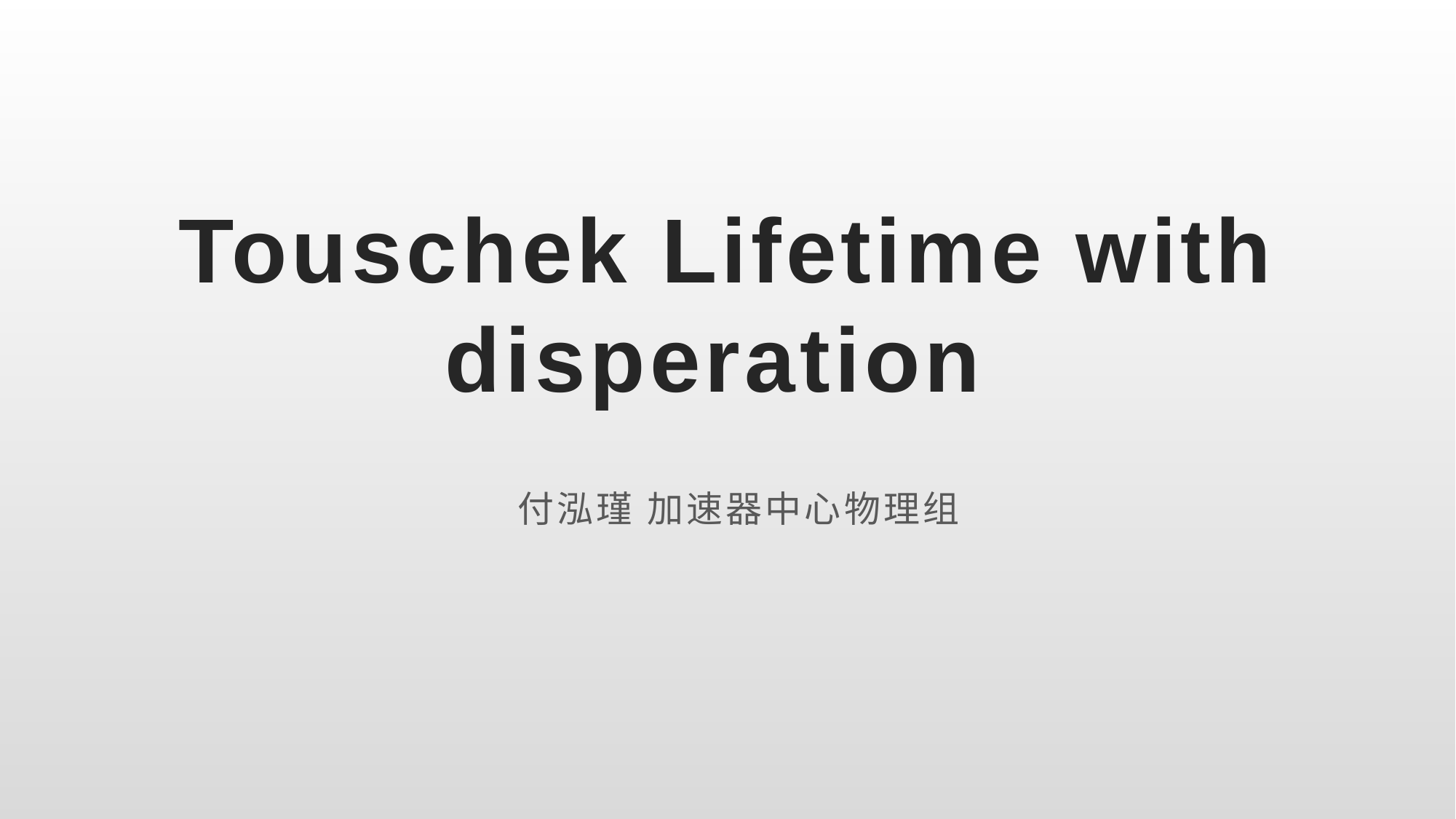

# Touschek Lifetime with disperation
付泓瑾 加速器中心物理组